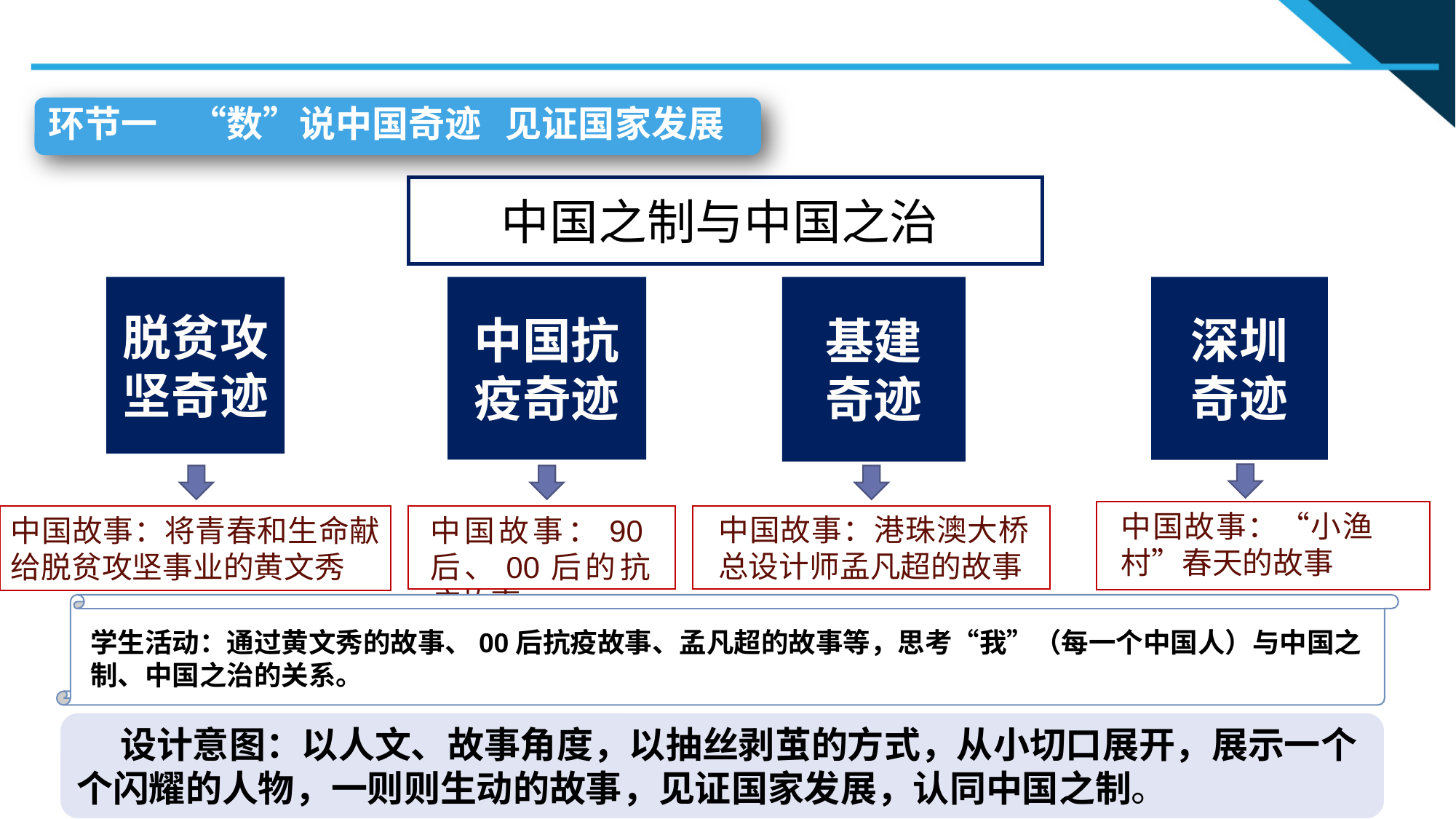

环节一    “数”说中国奇迹   见证国家发展

中国之制与中国之治
脱贫攻坚奇迹
中国抗
疫奇迹
基建
奇迹
深圳
奇迹

中国故事：“小渔村”春天的故事

中国故事：港珠澳大桥总设计师孟凡超的故事
中国故事：将青春和生命献给脱贫攻坚事业的黄文秀

中国故事：90后、00后的抗疫故事

学生活动：通过黄文秀的故事、00后抗疫故事、孟凡超的故事等，思考“我”（每一个中国人）与中国之制、中国之治的关系。
     设计意图：以人文、故事角度，以抽丝剥茧的方式，从小切口展开，展示一个个闪耀的人物，一则则生动的故事，见证国家发展，认同中国之制。